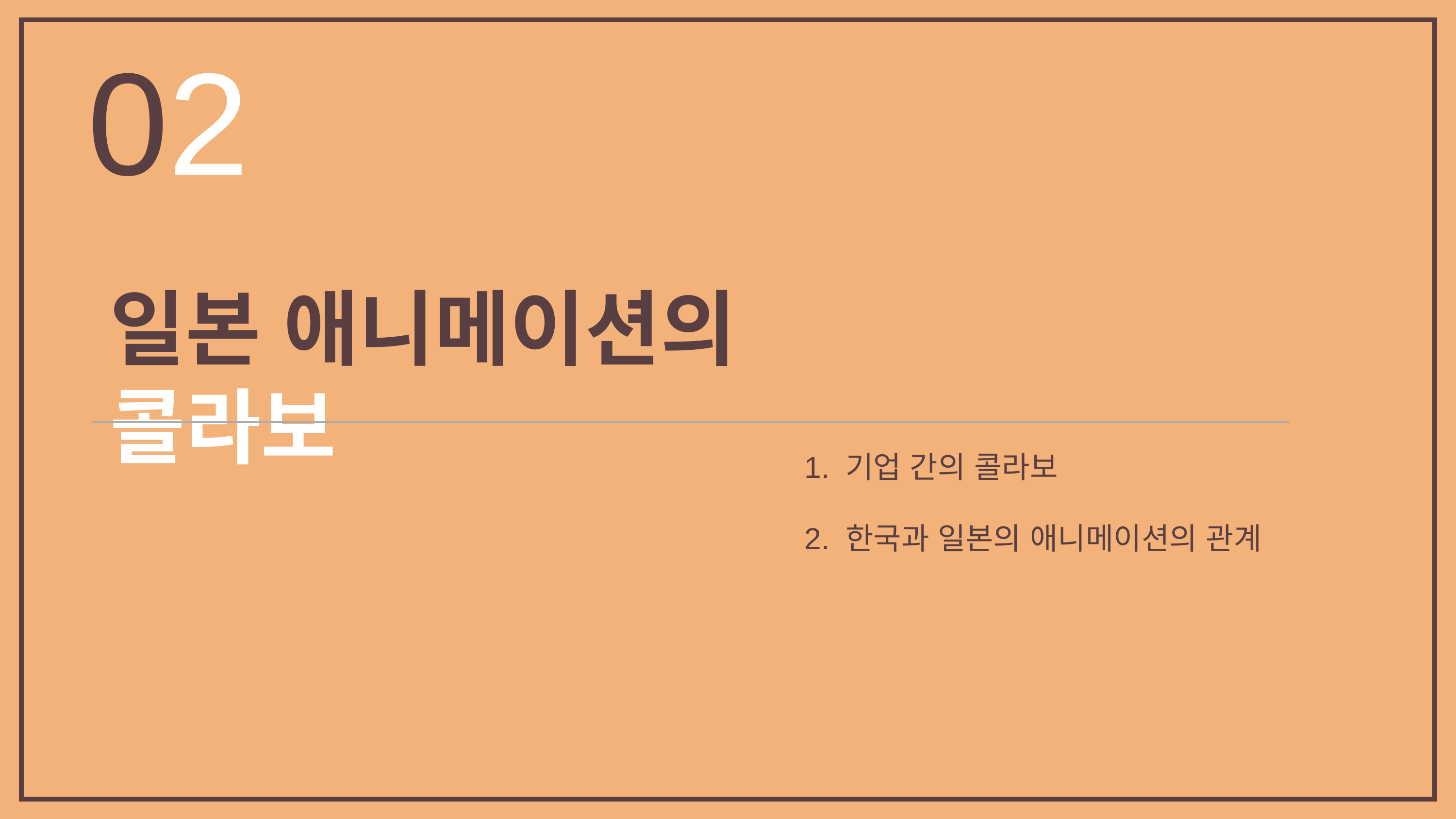

02
일본 애니메이션의 콜라보
1. 기업 간의 콜라보
2. 한국과 일본의 애니메이션의 관계